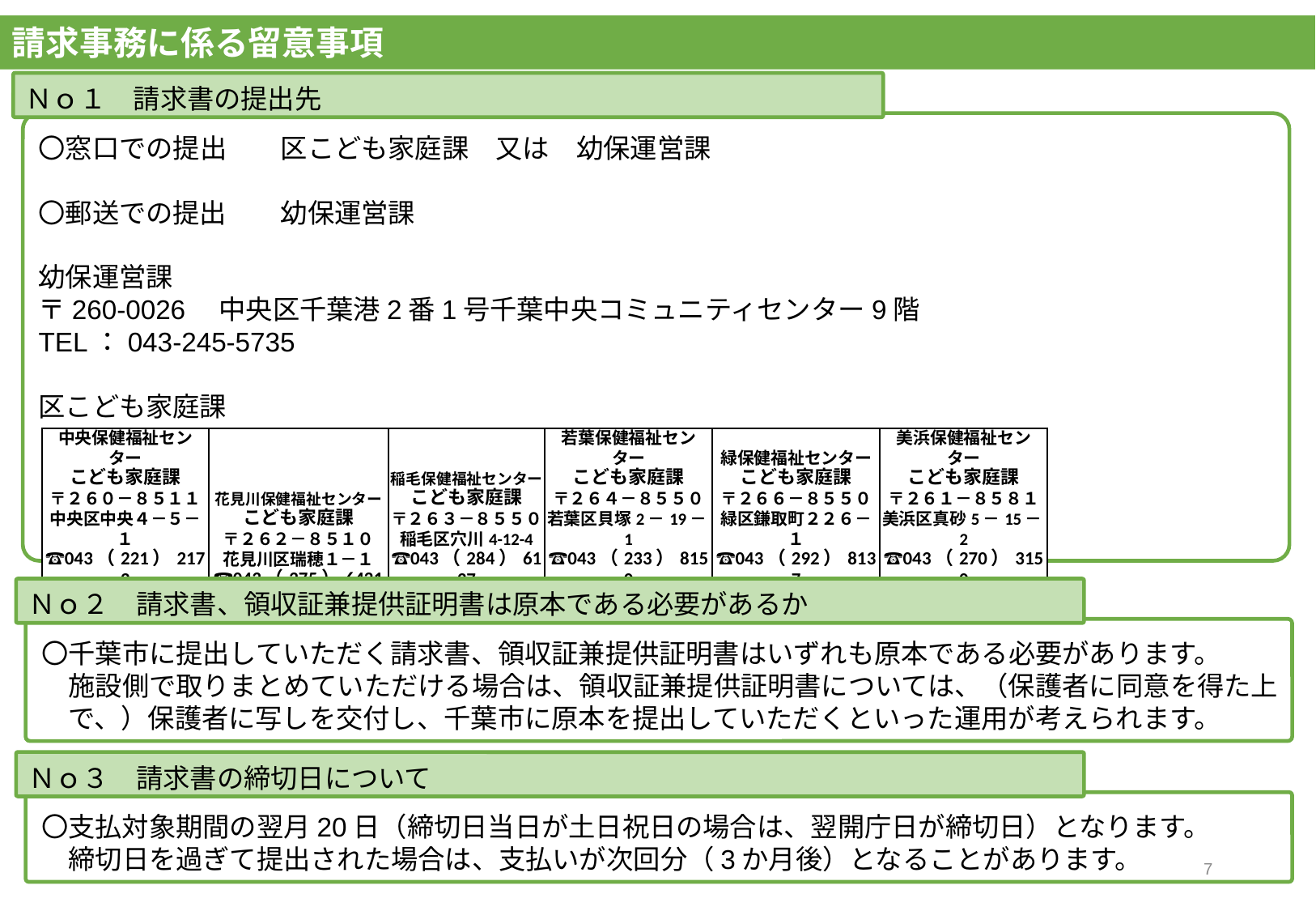

請求事務に係る留意事項
Ｎｏ１　請求書の提出先

〇窓口での提出　　区こども家庭課　又は　幼保運営課

〇郵送での提出　　幼保運営課

幼保運営課
〒260-0026　中央区千葉港2番1号千葉中央コミュニティセンター9階
TEL：043-245-5735

区こども家庭課
| 中央保健福祉センター こども家庭課 〒２６０－８５１１ 中央区中央４－５－１ ☎043（221）2172 | 花見川保健福祉センター こども家庭課 〒２６２－８５１０ 花見川区瑞穂１－１ ☎043（275）6421 | 稲毛保健福祉センター こども家庭課 〒２６３－８５５０ 稲毛区穴川4-12-4 ☎043（284）6137 | 若葉保健福祉センター こども家庭課 〒２６４－８５５０ 若葉区貝塚2－19－1 ☎043（233）8150 | 緑保健福祉センター こども家庭課 〒２６６－８５５０ 緑区鎌取町２２６－１ ☎043（292）8137 | 美浜保健福祉センター こども家庭課 〒２６１－８５８１ 美浜区真砂5－15－2 ☎043（270）3150 |
| --- | --- | --- | --- | --- | --- |

Ｎｏ２　請求書、領収証兼提供証明書は原本である必要があるか

〇千葉市に提出していただく請求書、領収証兼提供証明書はいずれも原本である必要があります。
　施設側で取りまとめていただける場合は、領収証兼提供証明書については、（保護者に同意を得た上
　で、）保護者に写しを交付し、千葉市に原本を提出していただくといった運用が考えられます。
Ｎｏ３　請求書の締切日について

〇支払対象期間の翌月20日（締切日当日が土日祝日の場合は、翌開庁日が締切日）となります。
　締切日を過ぎて提出された場合は、支払いが次回分（3か月後）となることがあります。
7